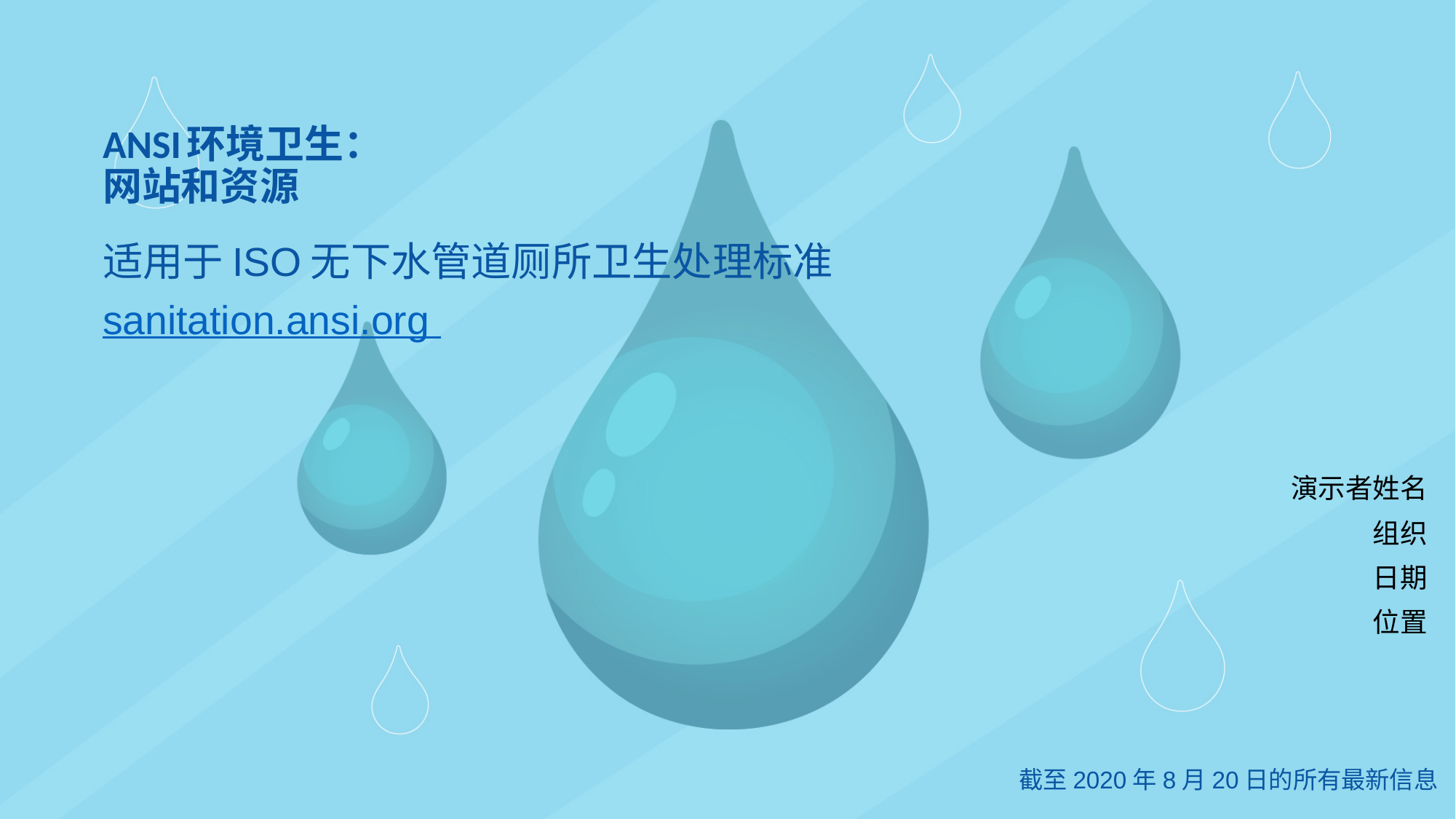

# ANSI环境卫生： 网站和资源
适用于ISO无下水管道厕所卫生处理标准
sanitation.ansi.org

演示者姓名
组织
日期
位置
截至2020年8月20日的所有最新信息